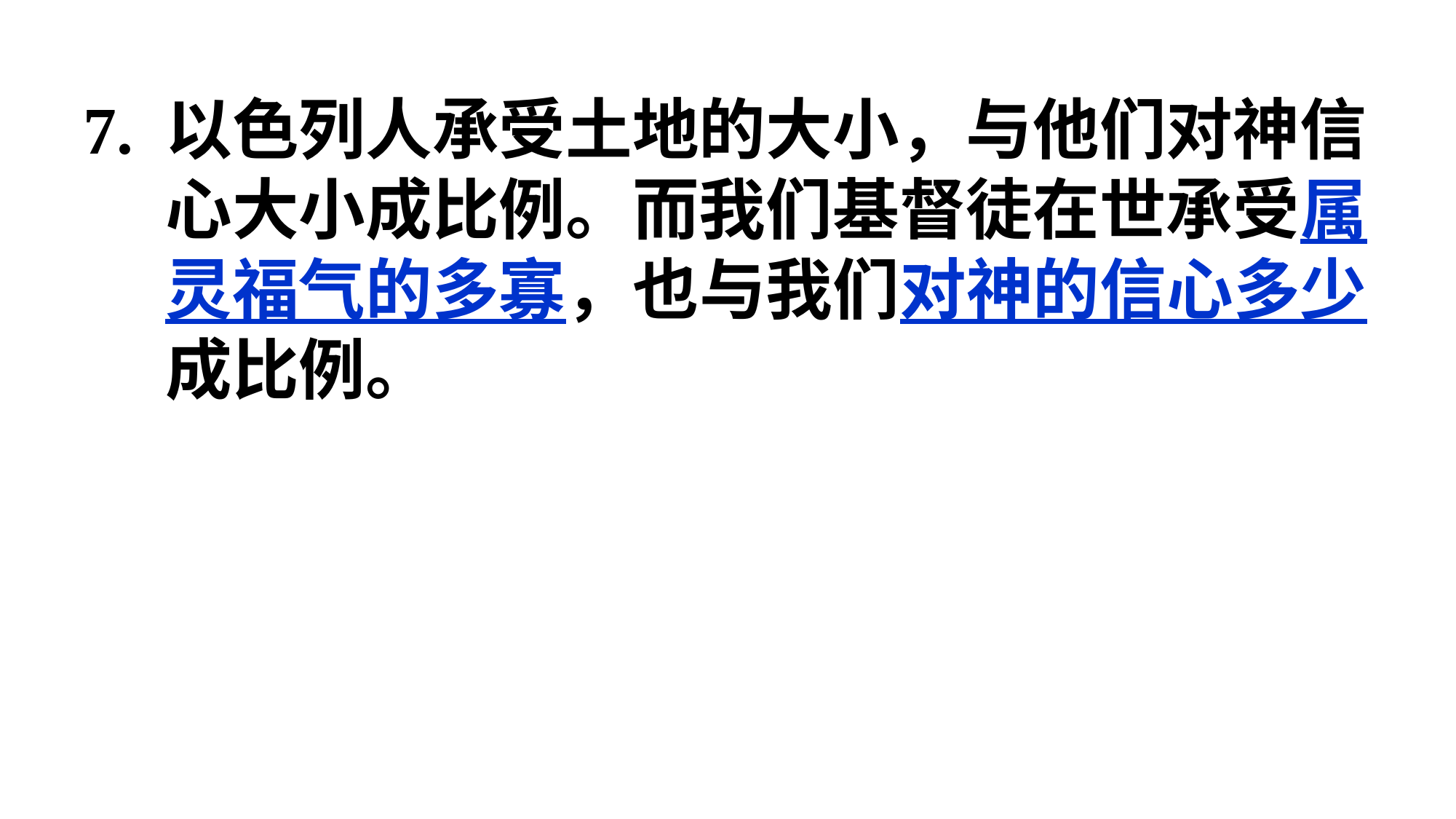

7. 	以色列人承受土地的大小，与他们对神信心大小成比例。而我们基督徒在世承受属灵福气的多寡，也与我们对神的信心多少成比例。